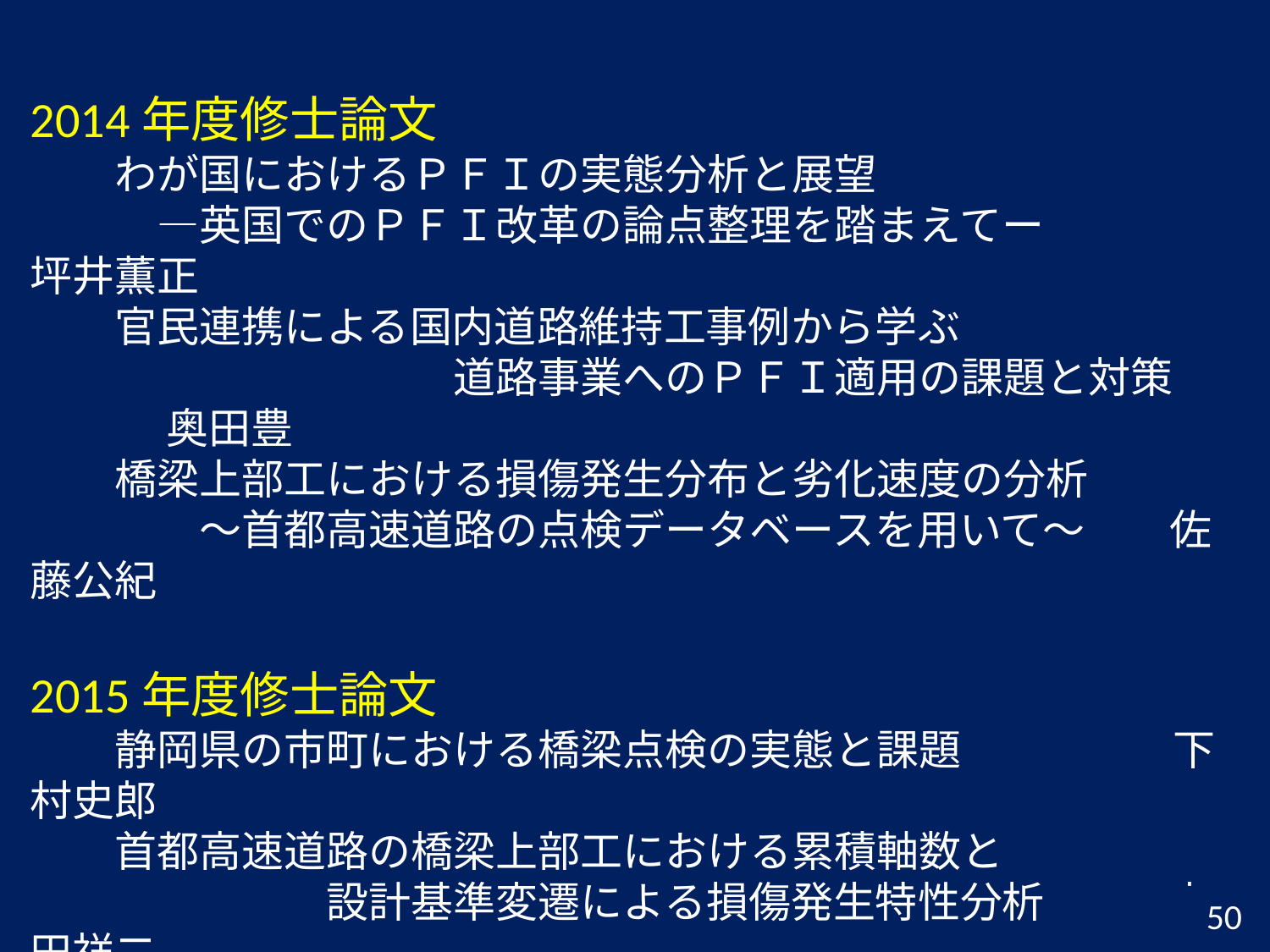

2014年度修士論文
　　わが国におけるＰＦＩの実態分析と展望
　　　―英国でのＰＦＩ改革の論点整理を踏まえてー　　　 　坪井薫正
　　官民連携による国内道路維持工事例から学ぶ
　　　　　　　　　　道路事業へのＰＦＩ適用の課題と対策　　 　　奥田豊
　　橋梁上部工における損傷発生分布と劣化速度の分析
　　　　～首都高速道路の点検データベースを用いて～　　佐藤公紀

2015年度修士論文
　　静岡県の市町における橋梁点検の実態と課題　　　　　下村史郎
　　首都高速道路の橋梁上部工における累積軸数と
　　　　　　　設計基準変遷による損傷発生特性分析             吉田祥二
50